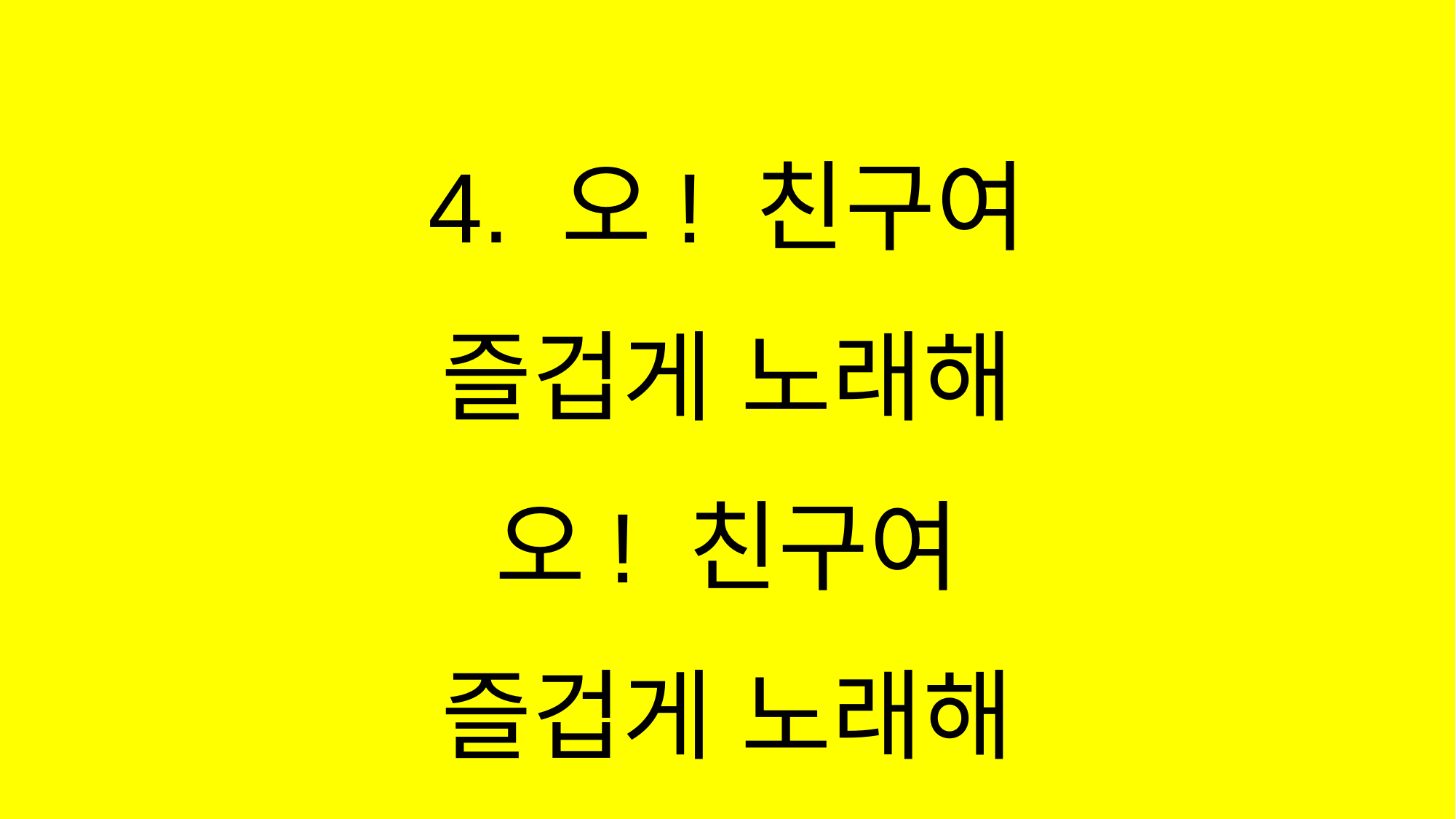

#
4. 오! 친구여

즐겁게 노래해

오! 친구여

즐겁게 노래해